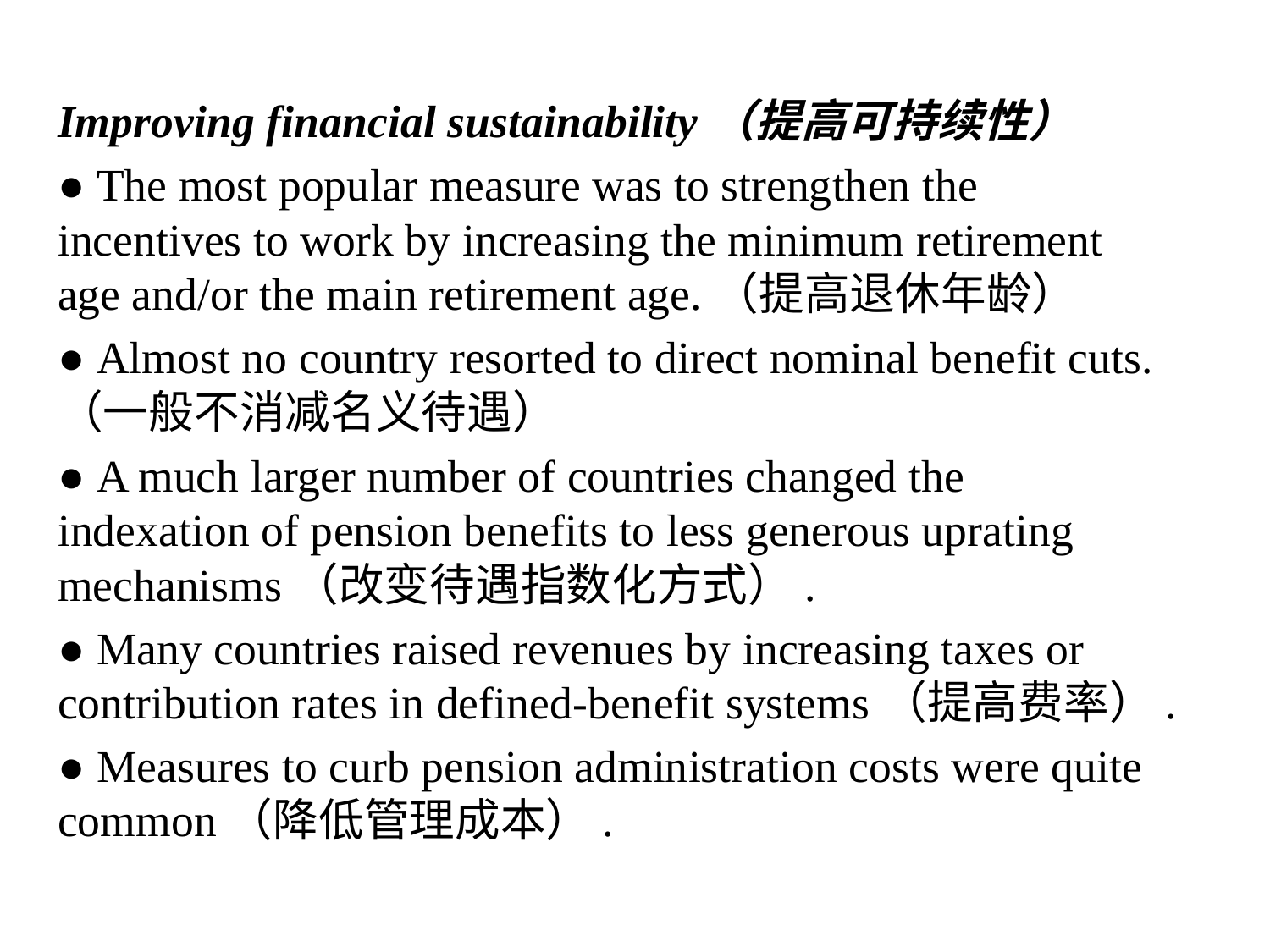

Improving financial sustainability（提高可持续性）
● The most popular measure was to strengthen the incentives to work by increasing the minimum retirement age and/or the main retirement age.（提高退休年龄）
● Almost no country resorted to direct nominal benefit cuts. （一般不消减名义待遇）
● A much larger number of countries changed the  indexation of pension benefits to less generous uprating mechanisms（改变待遇指数化方式）.
● Many countries raised revenues by increasing taxes or contribution rates in defined-benefit systems（提高费率）.
● Measures to curb pension administration costs were quite common（降低管理成本）.